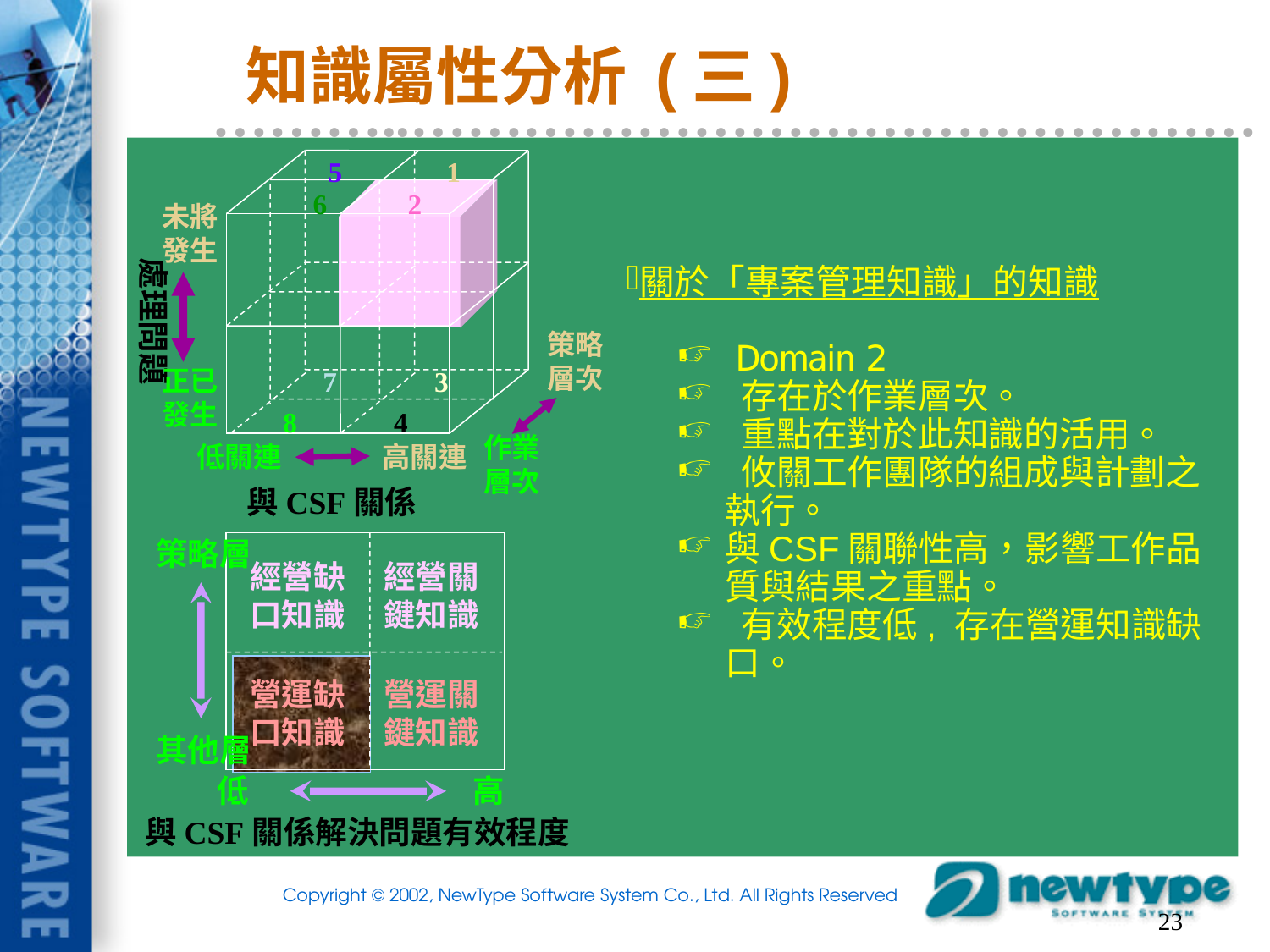

# 知識屬性分析 (三)

5
1

6
2

未將發生

策略層次
正已發生
7
3

8
4

作業層次
低關連
高關連

與CSF關係
處理問題
『專案管理知識』類的屬性分析：

關於「專案管理知識」的知識

 Domain 2
 存在於作業層次。
 重點在對於此知識的活用。
 攸關工作團隊的組成與計劃之執行。
與CSF關聯性高，影響工作品質與結果之重點。
 有效程度低, 存在營運知識缺口。
策略層

經營缺口知識
經營關鍵知識

營運缺口知識
營運關鍵知識
其他層
低
高

與CSF關係解決問題有效程度

23